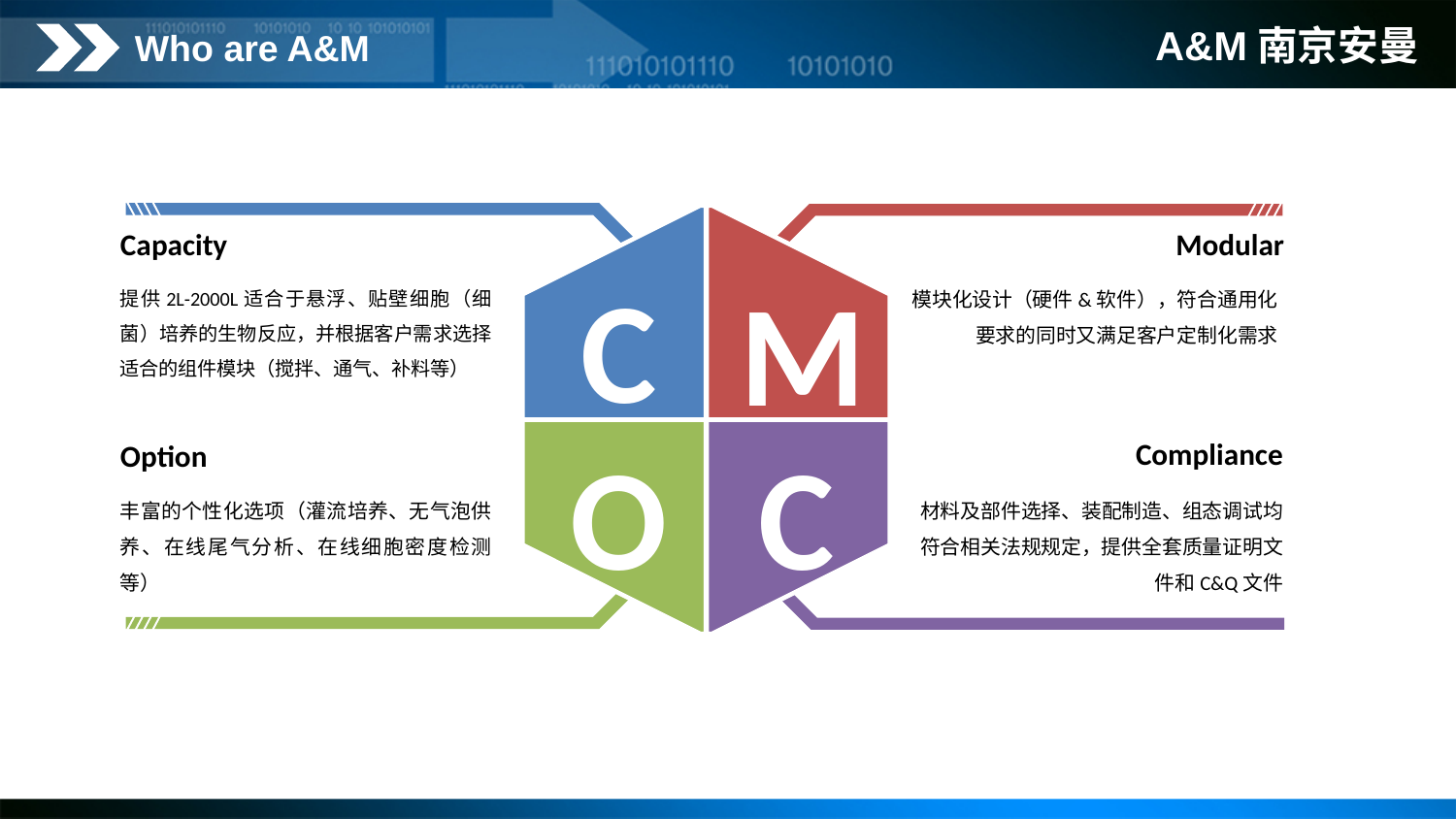

A&M南京安曼
Who are A&M

Capacity
提供2L-2000L适合于悬浮、贴壁细胞（细菌）培养的生物反应，并根据客户需求选择适合的组件模块（搅拌、通气、补料等）
Option

Modular
模块化设计（硬件&软件），符合通用化要求的同时又满足客户定制化需求

C
M

O
C

丰富的个性化选项（灌流培养、无气泡供养、在线尾气分析、在线细胞密度检测等）

Compliance
材料及部件选择、装配制造、组态调试均符合相关法规规定，提供全套质量证明文件和C&Q文件